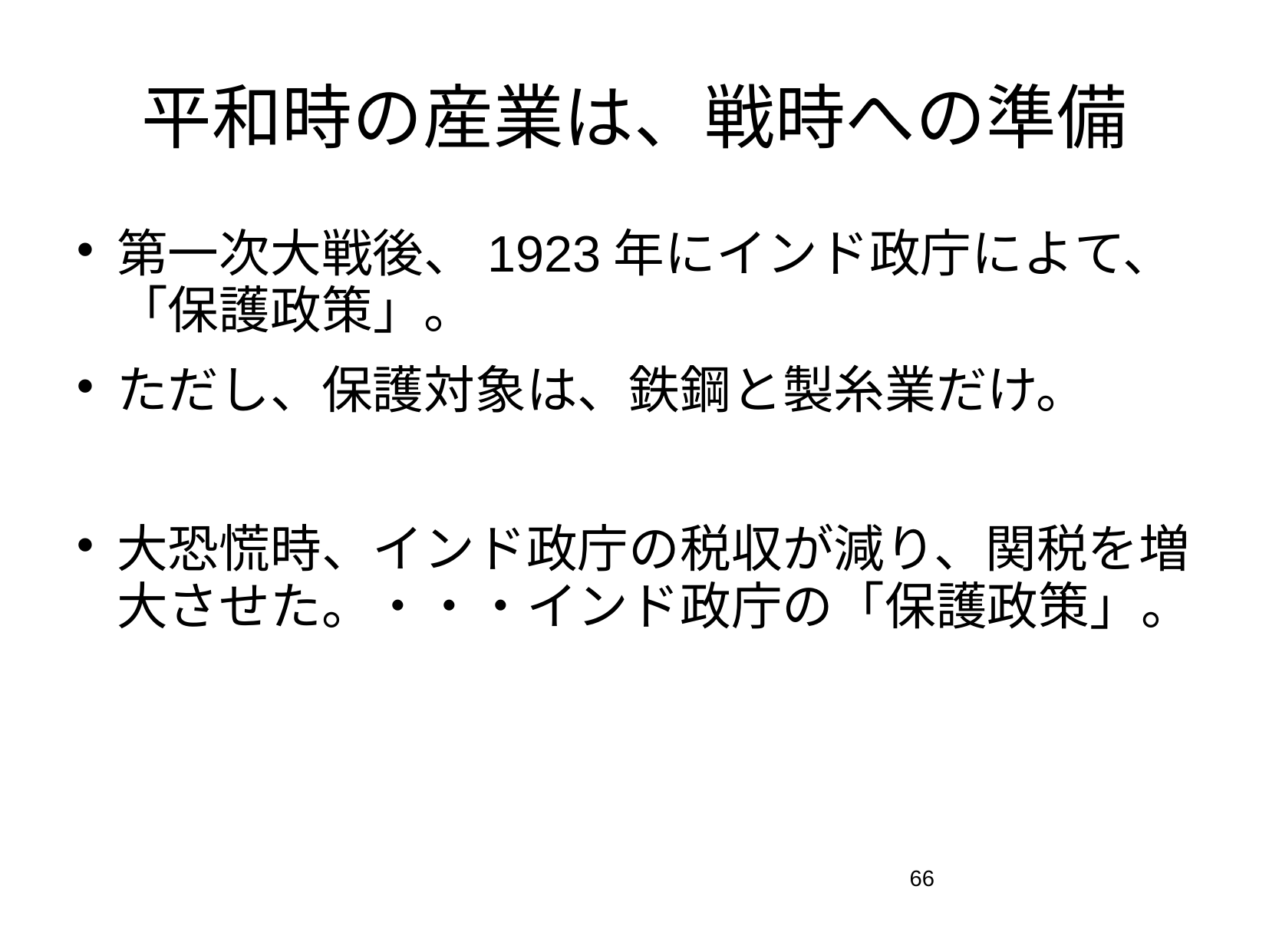

# 平和時の産業は、戦時への準備
第一次大戦後、1923年にインド政庁によて、「保護政策」。
ただし、保護対象は、鉄鋼と製糸業だけ。

大恐慌時、インド政庁の税収が減り、関税を増大させた。・・・インド政庁の「保護政策」。
66